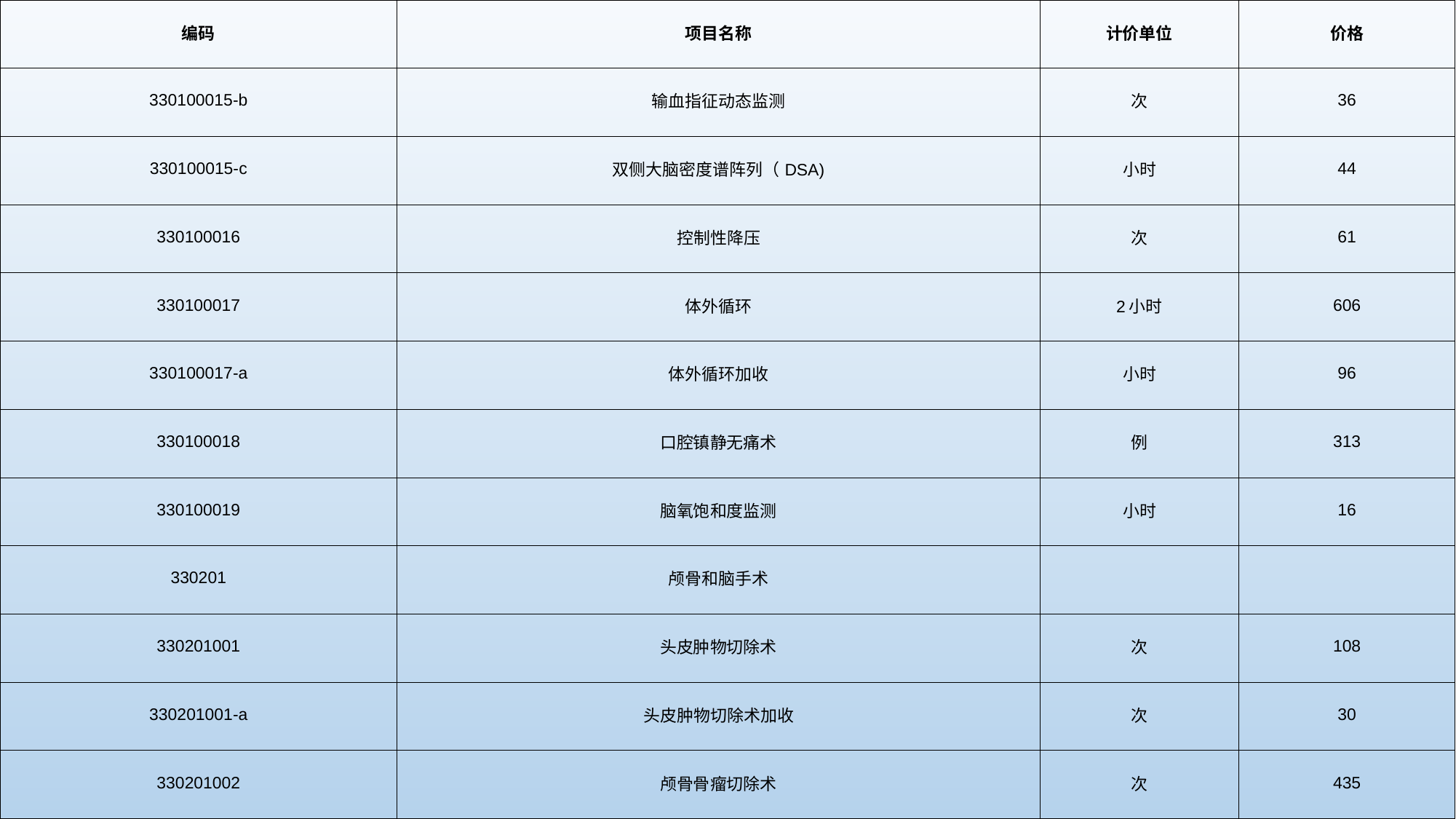

| 编码 | 项目名称 | 计价单位 | 价格 |
| --- | --- | --- | --- |
| 330100015-b | 输血指征动态监测 | 次 | 36 |
| 330100015-c | 双侧大脑密度谱阵列（DSA) | 小时 | 44 |
| 330100016 | 控制性降压 | 次 | 61 |
| 330100017 | 体外循环 | 2小时 | 606 |
| 330100017-a | 体外循环加收 | 小时 | 96 |
| 330100018 | 口腔镇静无痛术 | 例 | 313 |
| 330100019 | 脑氧饱和度监测 | 小时 | 16 |
| 330201 | 颅骨和脑手术 |  |  |
| 330201001 | 头皮肿物切除术 | 次 | 108 |
| 330201001-a | 头皮肿物切除术加收 | 次 | 30 |
| 330201002 | 颅骨骨瘤切除术 | 次 | 435 |